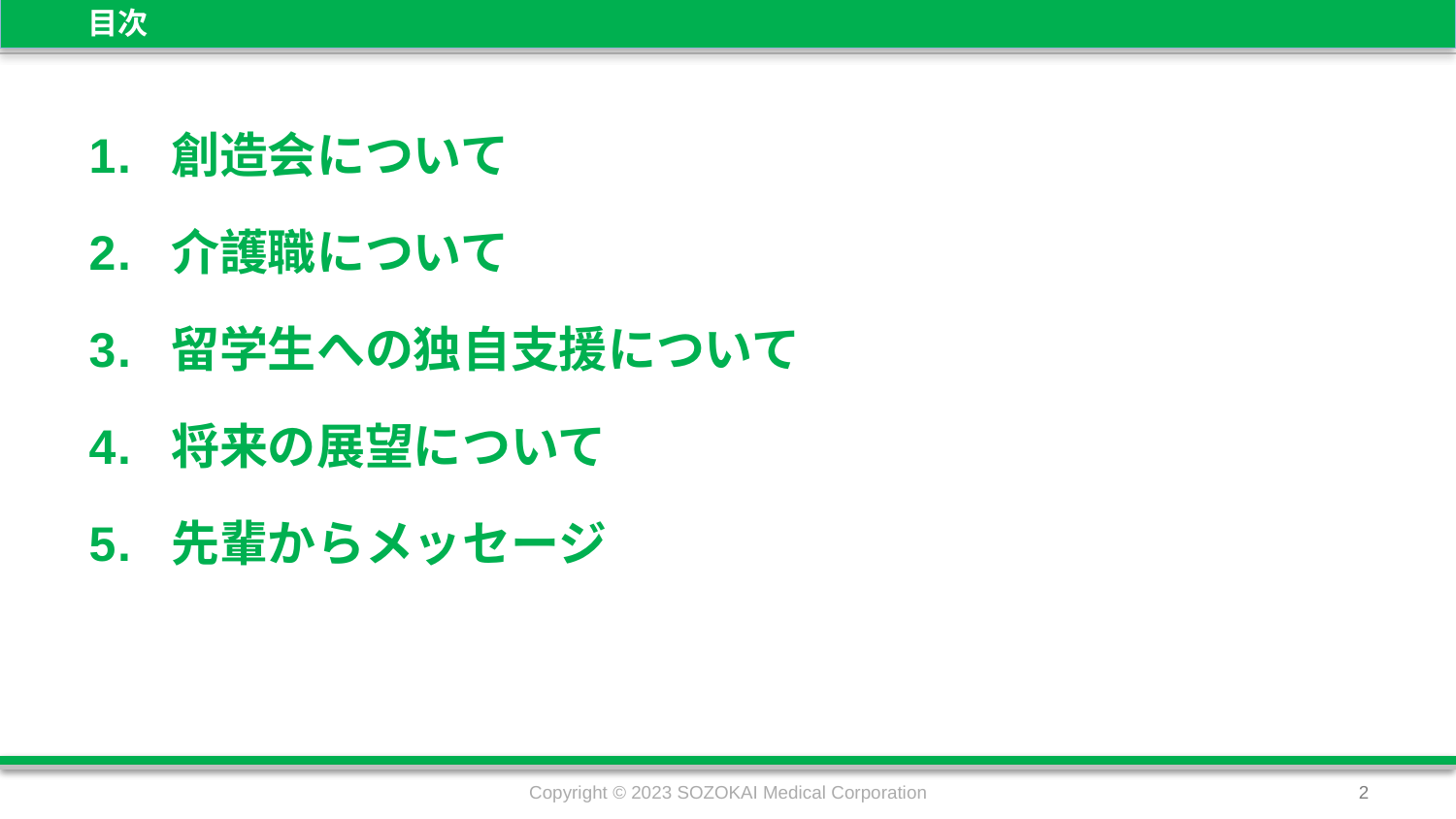

# 目次
創造会について
介護職について
留学生への独自支援について
将来の展望について
先輩からメッセージ
Copyright © 2023 SOZOKAI Medical Corporation
2